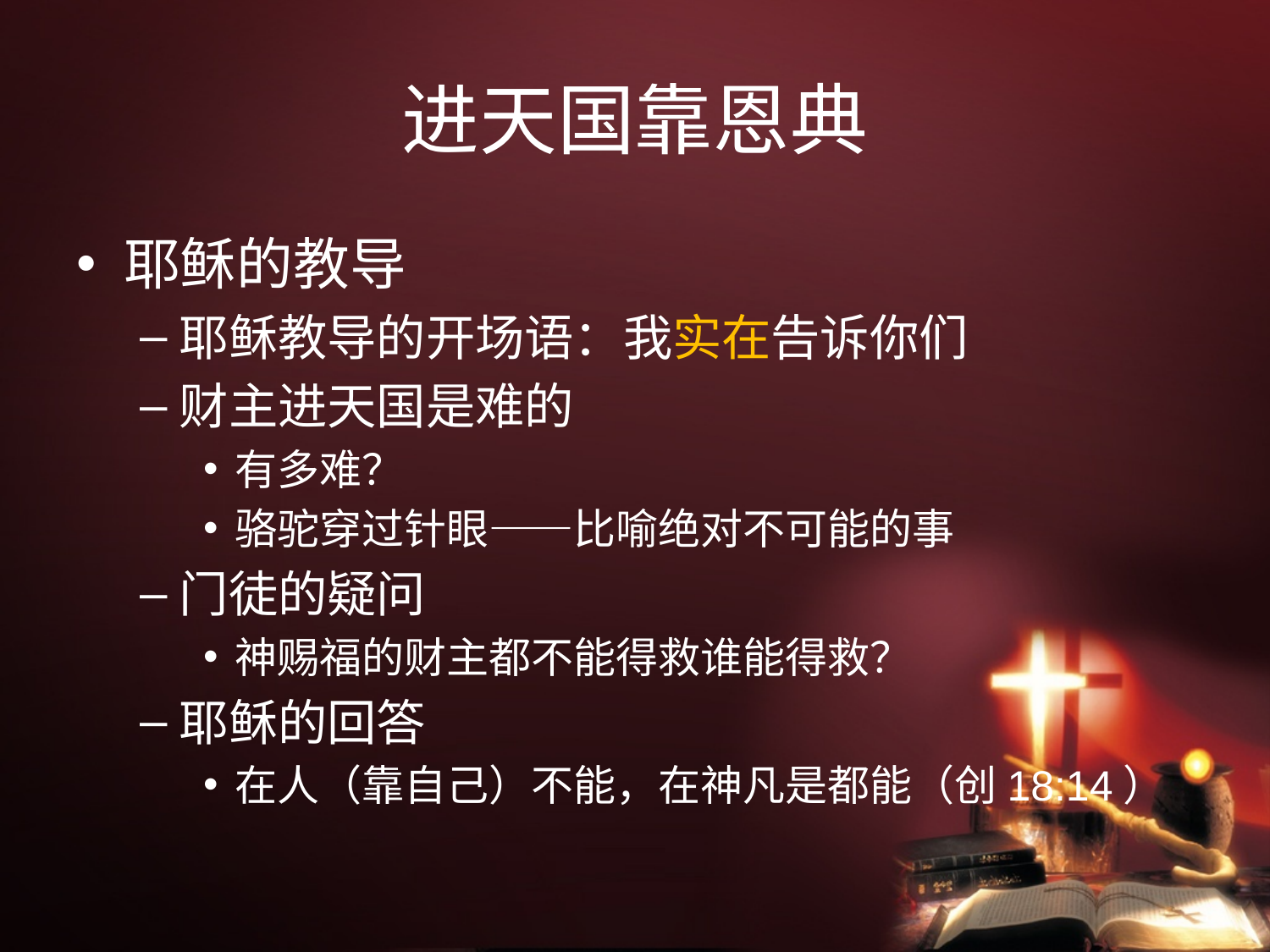

# 进天国靠恩典
耶稣的教导
耶稣教导的开场语：我实在告诉你们
财主进天国是难的
有多难？
骆驼穿过针眼——比喻绝对不可能的事
门徒的疑问
神赐福的财主都不能得救谁能得救？
耶稣的回答
在人（靠自己）不能，在神凡是都能（创18:14）